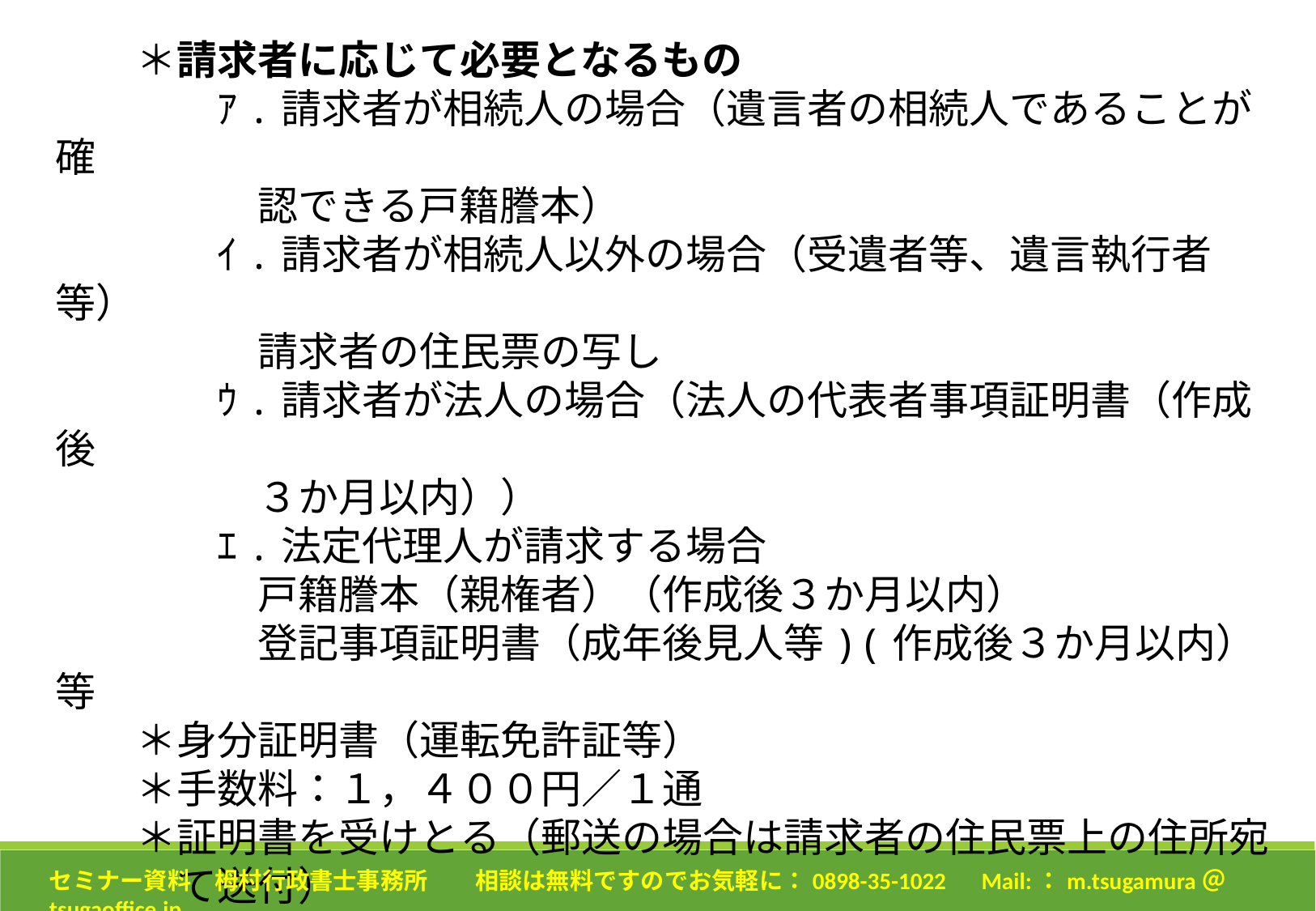

＊請求者に応じて必要となるもの
　　　　ｱ.請求者が相続人の場合（遺言者の相続人であることが確
　　　　　認できる戸籍謄本）
　　　　ｲ.請求者が相続人以外の場合（受遺者等、遺言執行者等）
　　　　　請求者の住民票の写し
　　　　ｳ.請求者が法人の場合（法人の代表者事項証明書（作成後
　　　　　３か月以内））
　　　　ｴ.法定代理人が請求する場合
　　　　　戸籍謄本（親権者）（作成後３か月以内）
　　　　　登記事項証明書（成年後見人等)(作成後３か月以内）等
　　＊身分証明書（運転免許証等）
　　＊手数料：１，４００円／１通
　　＊証明書を受けとる（郵送の場合は請求者の住民票上の住所宛
　　　て送付）

セミナー資料　栂村行政書士事務所　　相談は無料ですのでお気軽に：0898-35-1022　Mail:：m.tsugamura＠tsugaoffice.jp